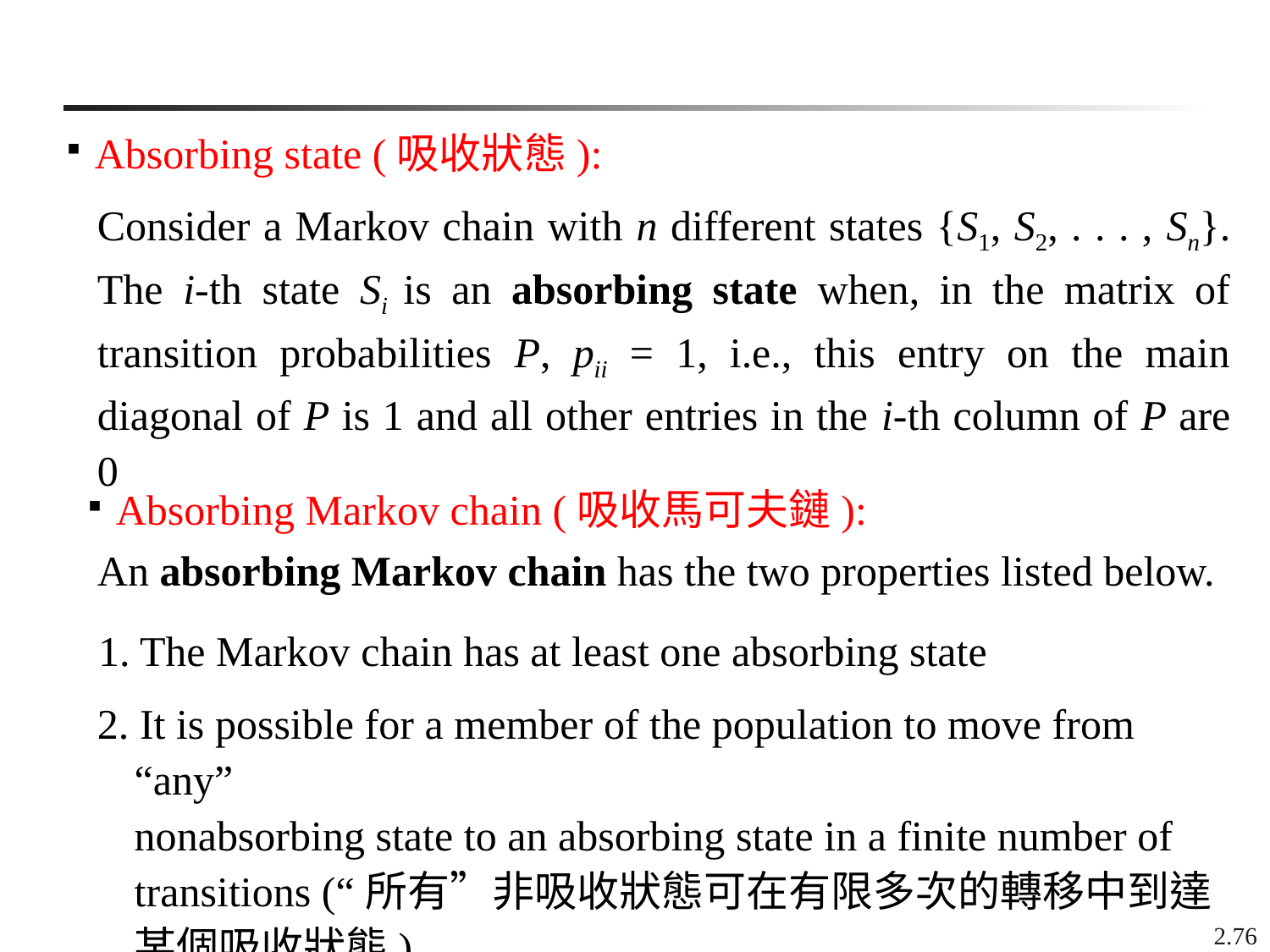

Absorbing state (吸收狀態):
Consider a Markov chain with n different states {S1, S2, . . . , Sn}. The i-th state Si is an absorbing state when, in the matrix of transition probabilities P, pii = 1, i.e., this entry on the main diagonal of P is 1 and all other entries in the i-th column of P are 0
Absorbing Markov chain (吸收馬可夫鏈):
An absorbing Markov chain has the two properties listed below.
1. The Markov chain has at least one absorbing state
2. It is possible for a member of the population to move from “any”
nonabsorbing state to an absorbing state in a finite number of   transitions (“所有”非吸收狀態可在有限多次的轉移中到達某個吸收狀態)
2.76